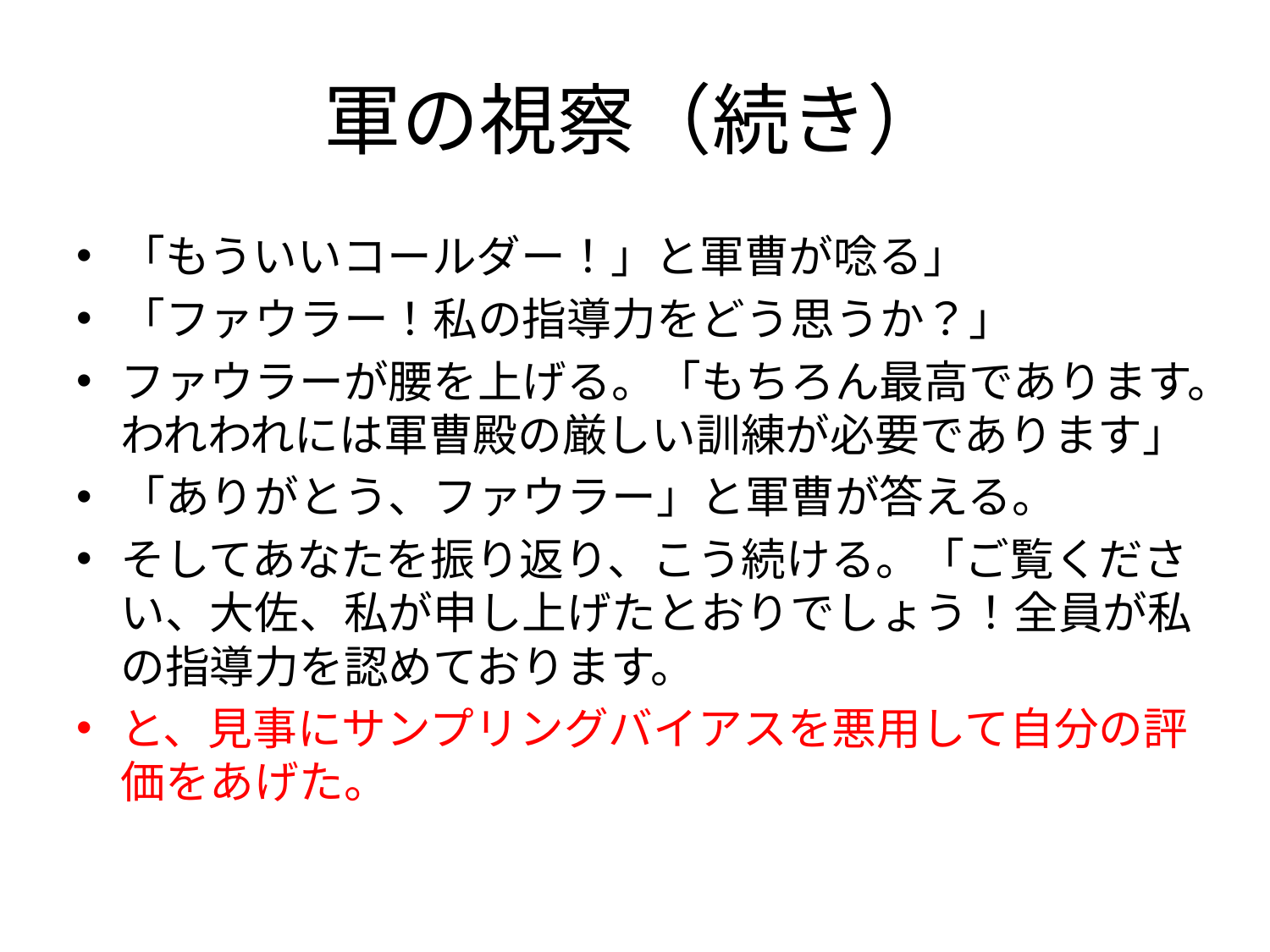

# 軍の視察（続き）
「もういいコールダー！」と軍曹が唸る」
「ファウラー！私の指導力をどう思うか？」
ファウラーが腰を上げる。「もちろん最高であります。われわれには軍曹殿の厳しい訓練が必要であります」
「ありがとう、ファウラー」と軍曹が答える。
そしてあなたを振り返り、こう続ける。「ご覧ください、大佐、私が申し上げたとおりでしょう！全員が私の指導力を認めております。
と、見事にサンプリングバイアスを悪用して自分の評価をあげた。